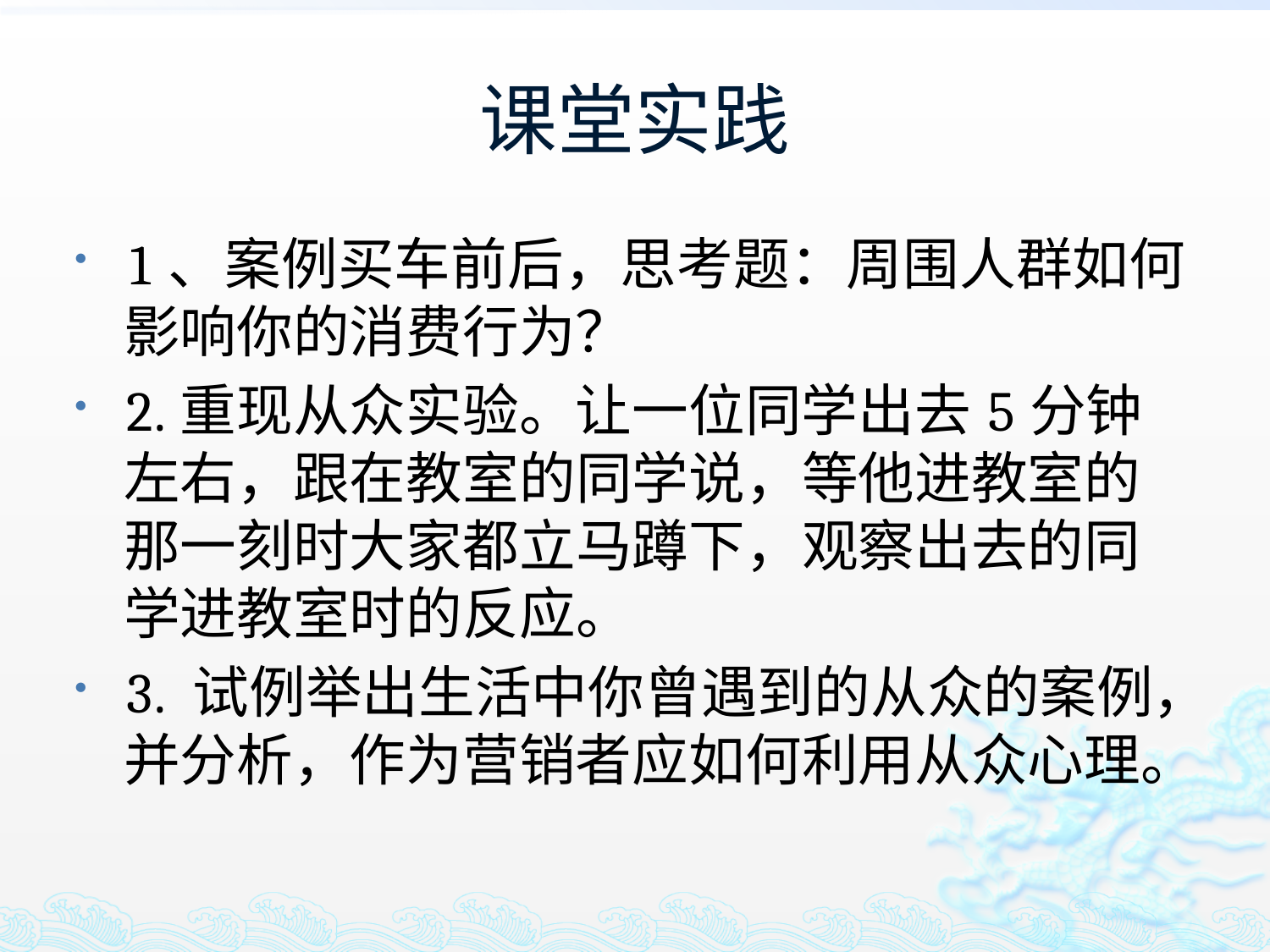

# 课堂实践
1、案例买车前后，思考题：周围人群如何影响你的消费行为？
2.重现从众实验。让一位同学出去5分钟左右，跟在教室的同学说，等他进教室的那一刻时大家都立马蹲下，观察出去的同学进教室时的反应。
3. 试例举出生活中你曾遇到的从众的案例，并分析，作为营销者应如何利用从众心理。